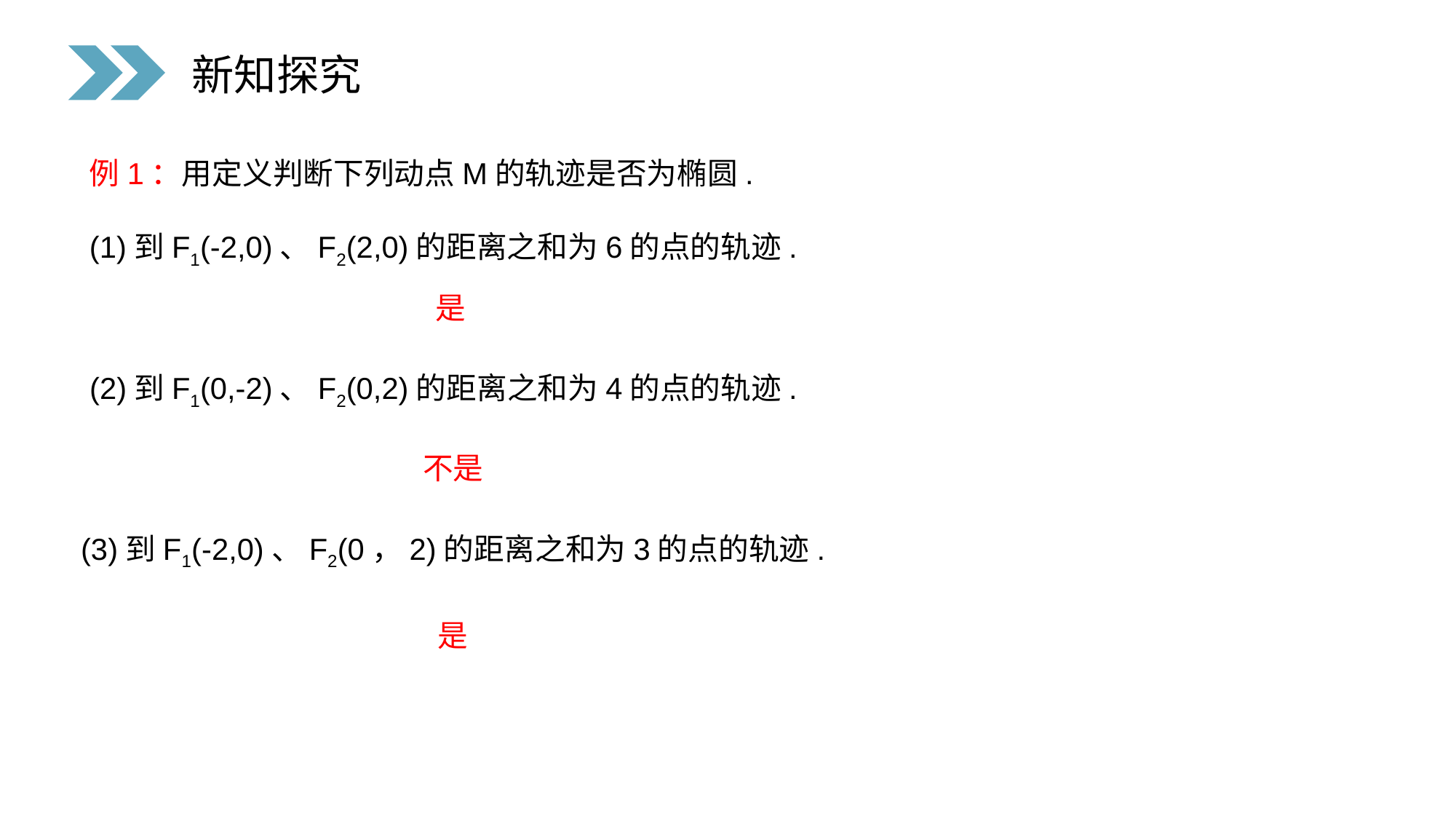

新知探究
例1：用定义判断下列动点M的轨迹是否为椭圆.
(1)到F1(-2,0)、F2(2,0)的距离之和为6的点的轨迹.
是
(2)到F1(0,-2)、F2(0,2)的距离之和为4的点的轨迹.
不是
(3)到F1(-2,0)、F2(0，2)的距离之和为3的点的轨迹.
是